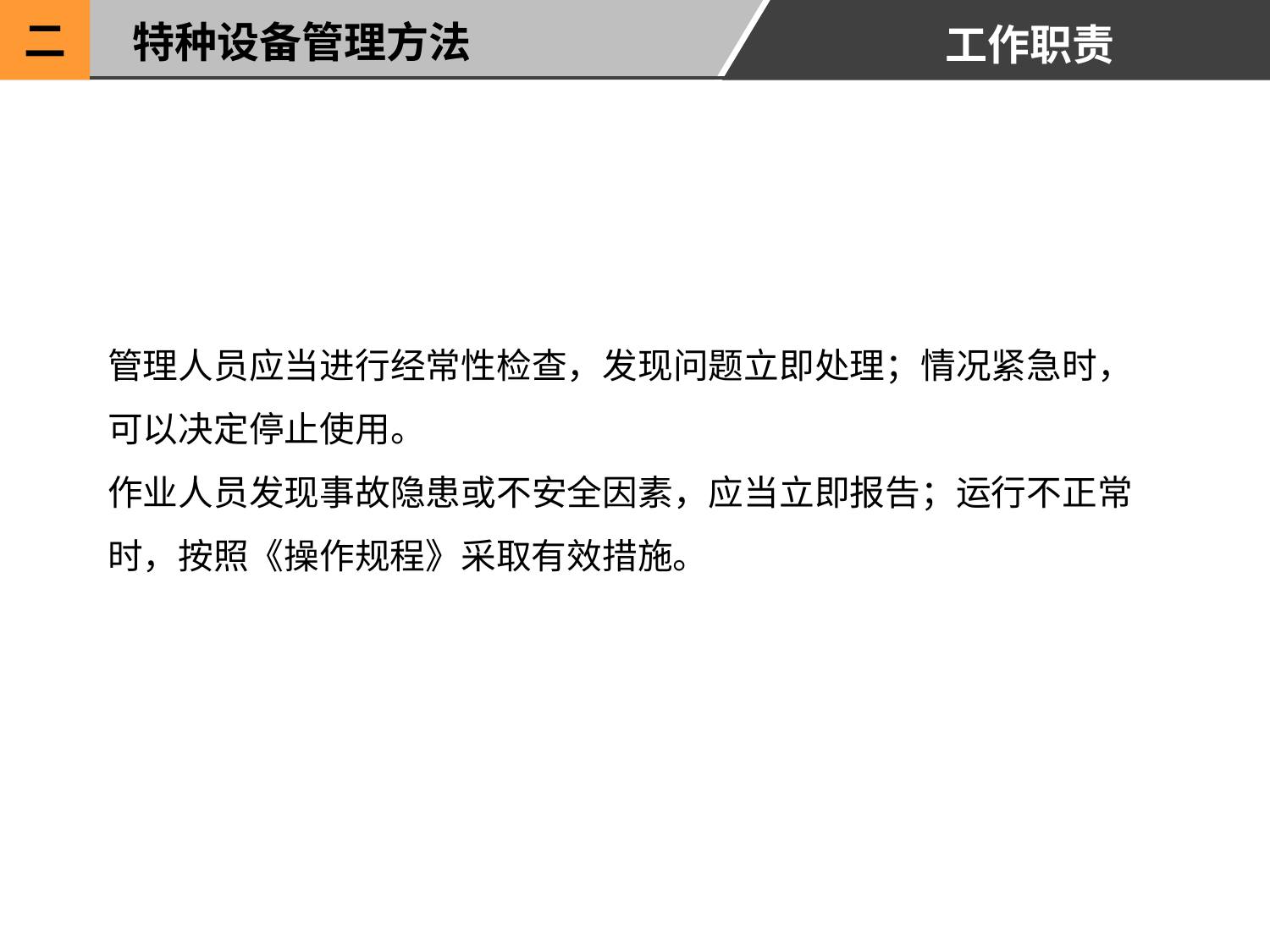

二
特种设备管理方法
 工作职责
管理人员应当进行经常性检查，发现问题立即处理；情况紧急时，可以决定停止使用。
作业人员发现事故隐患或不安全因素，应当立即报告；运行不正常时，按照《操作规程》采取有效措施。